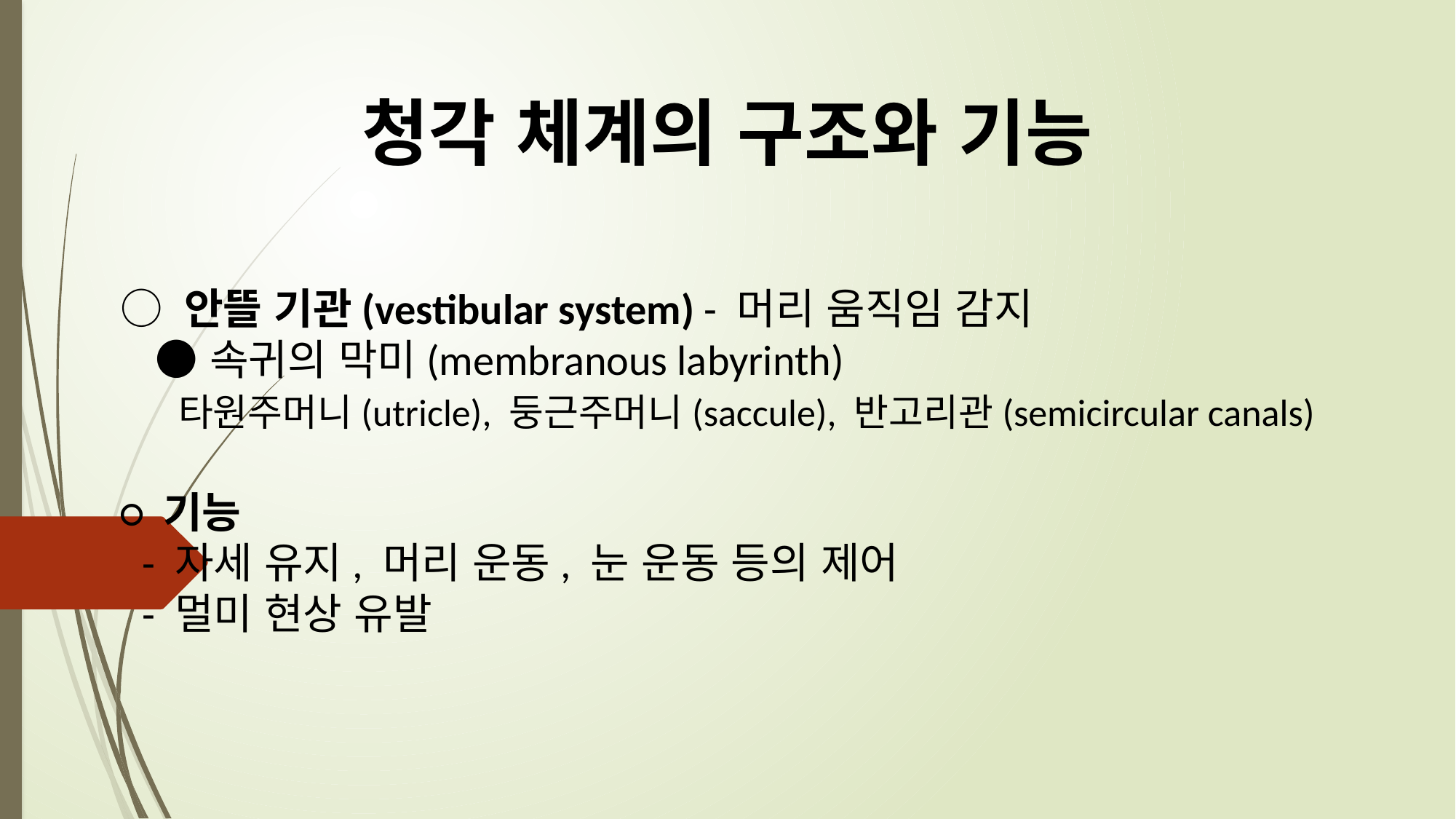

청각 체계의 구조와 기능
# ○ 안뜰 기관(vestibular system) - 머리 움직임 감지 ● 속귀의 막미(membranous labyrinth) 타원주머니(utricle), 둥근주머니(saccule), 반고리관(semicircular canals) ○ 기능 - 자세 유지, 머리 운동, 눈 운동 등의 제어 - 멀미 현상 유발